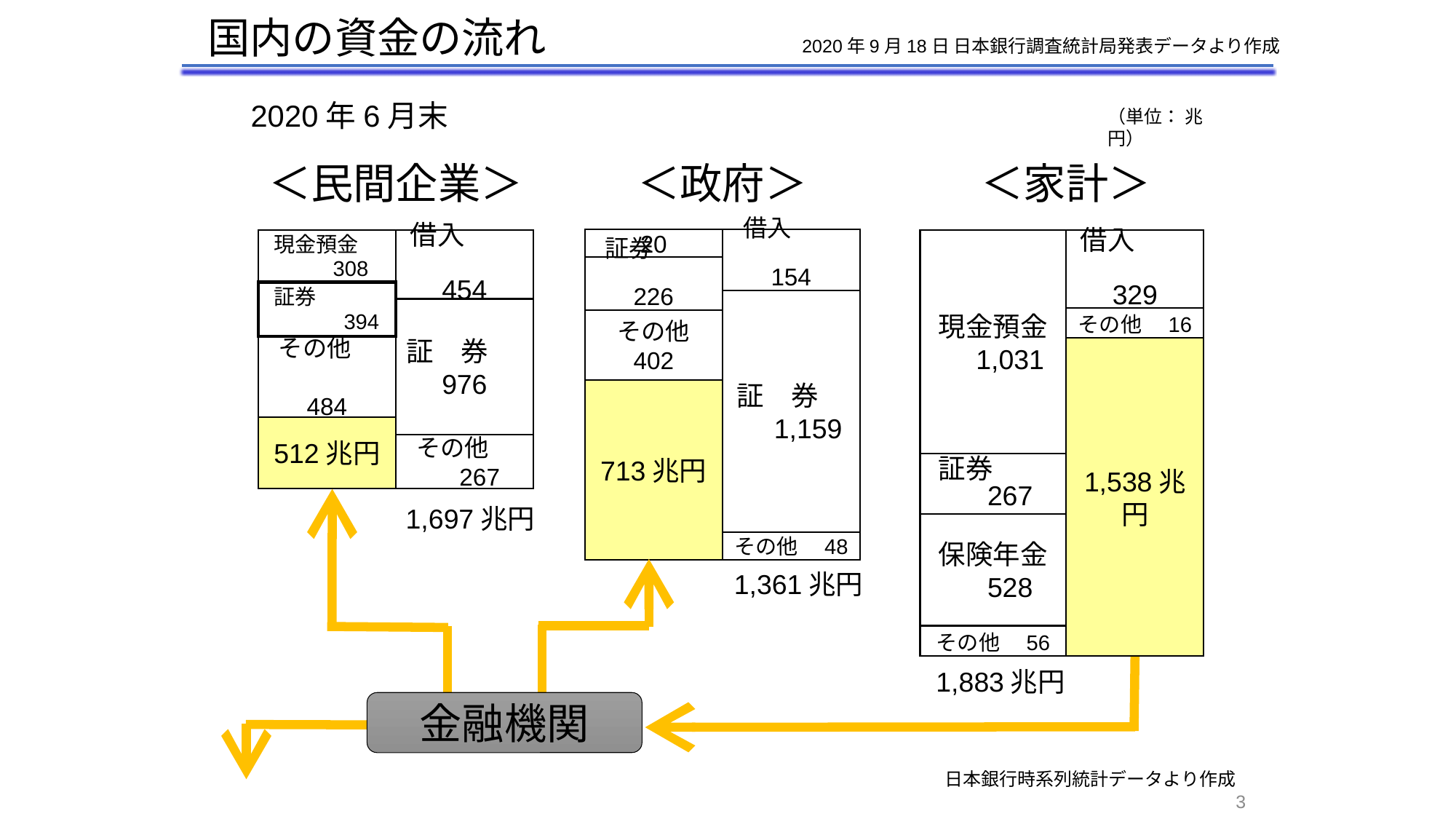

国内の資金の流れ
2020年9月18日 日本銀行調査統計局発表データより作成
2020年6月末
（単位： 兆円）
＜民間企業＞
＜政府＞
＜家計＞
借入
154
20
借入　　　　　　329
現金預金　　　308
借入　　　　　　454
現金預金　1,031
証券
226
証券　　　　　　394
証　券　　1,159
証　券　976
その他　16
その他
402
その他
484
1,538兆円
713兆円
512兆円
その他　　267
証券　　　267
1,697兆円
保険年金　528
その他　48
1,361兆円
その他　56
1,883兆円
金融機関
日本銀行時系列統計データより作成
3